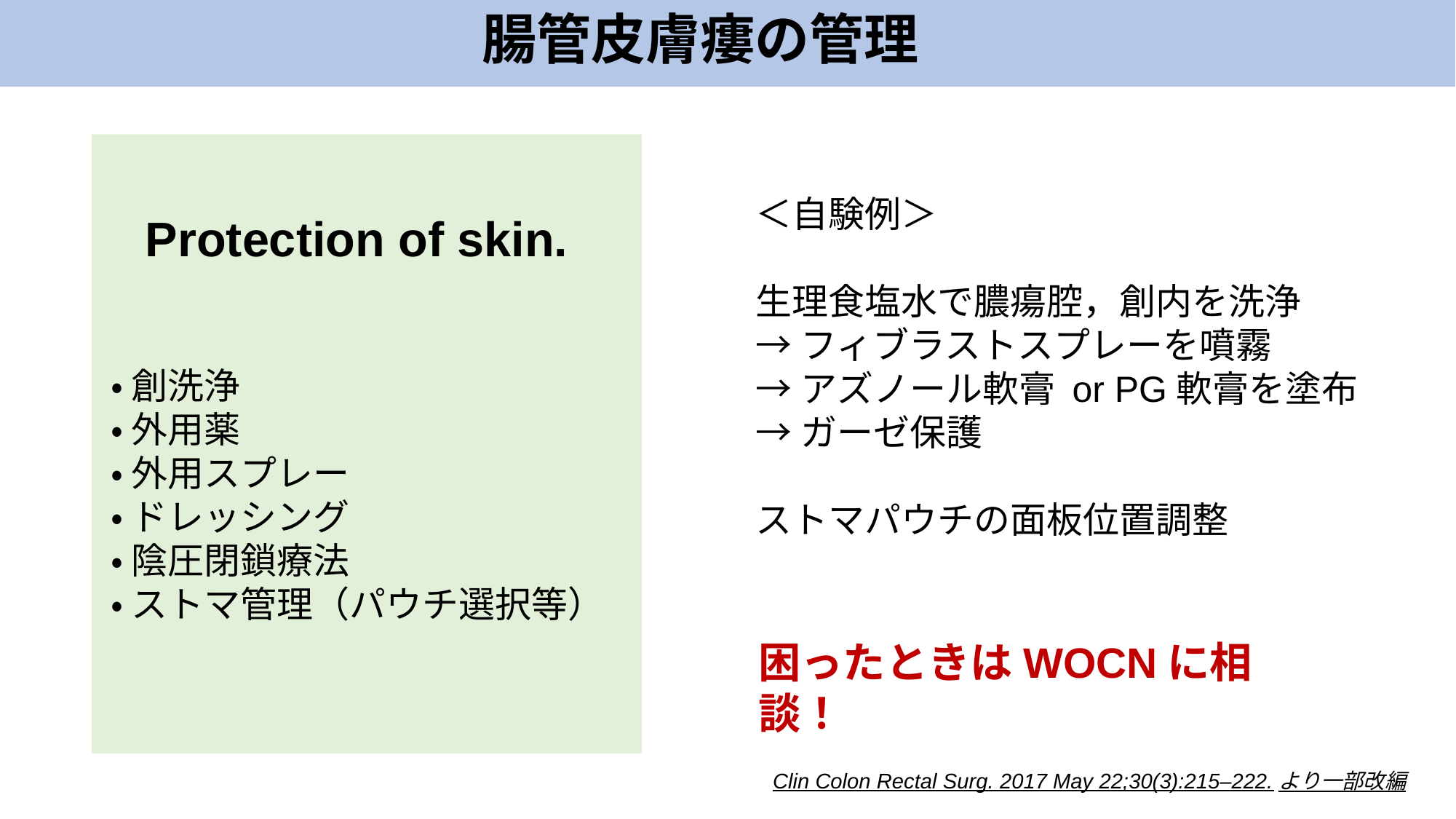

腸管皮膚瘻の管理

＜自験例＞

生理食塩水で膿瘍腔，創内を洗浄
→フィブラストスプレーを噴霧
→アズノール軟膏 or PG軟膏を塗布
→ガーゼ保護

ストマパウチの面板位置調整

Protection of skin.
・ 創洗浄
・ 外用薬
・ 外用スプレー
・ ドレッシング
・ 陰圧閉鎖療法
・ ストマ管理（パウチ選択等）
困ったときはWOCNに相談！
Clin Colon Rectal Surg. 2017 May 22;30(3):215–222.より一部改編